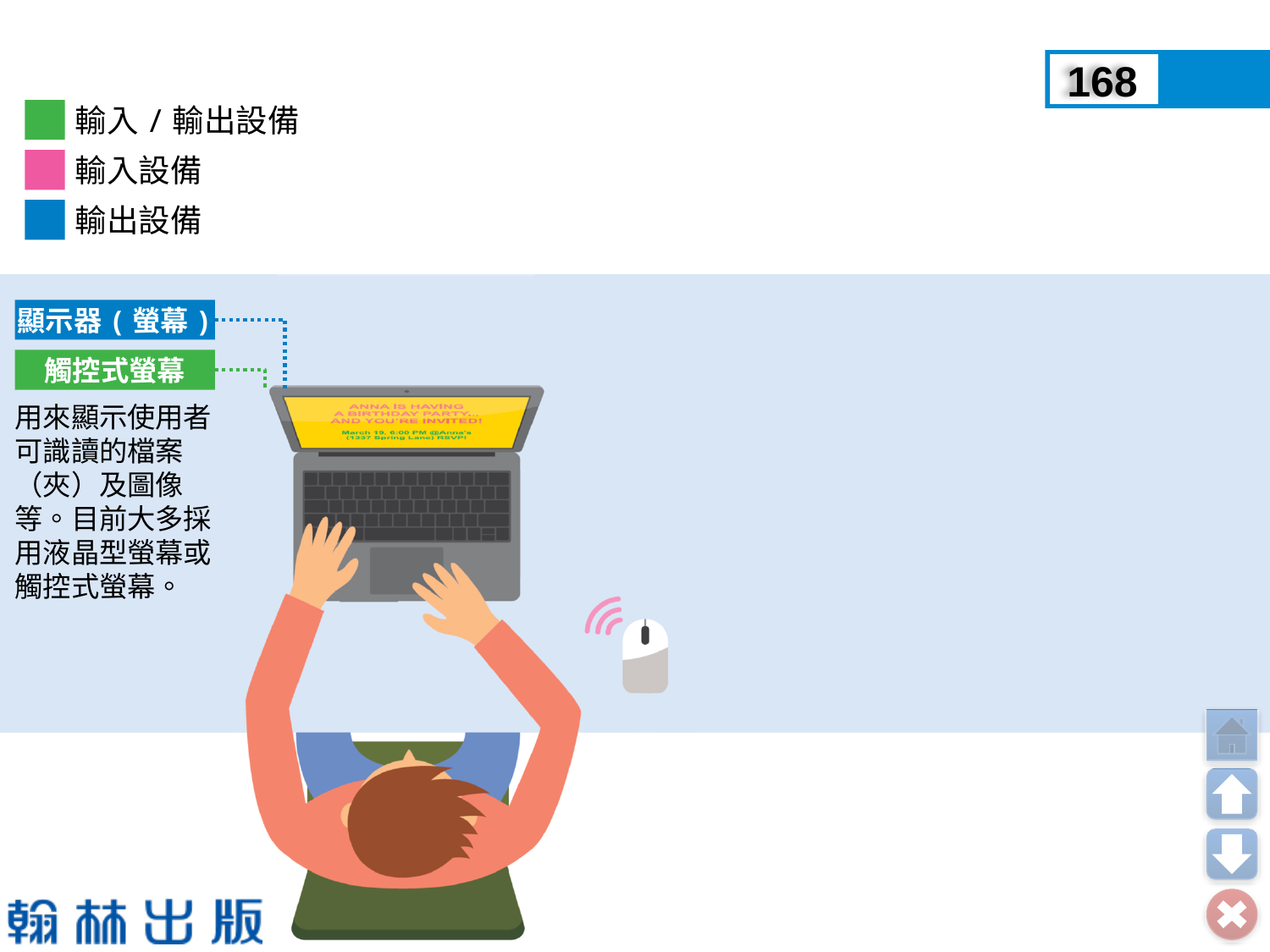

168

輸入/輸出設備

輸入設備

輸出設備
顯示器(螢幕)
觸控式螢幕
用來顯示使用者可識讀的檔案（夾）及圖像等。目前大多採用液晶型螢幕或觸控式螢幕。